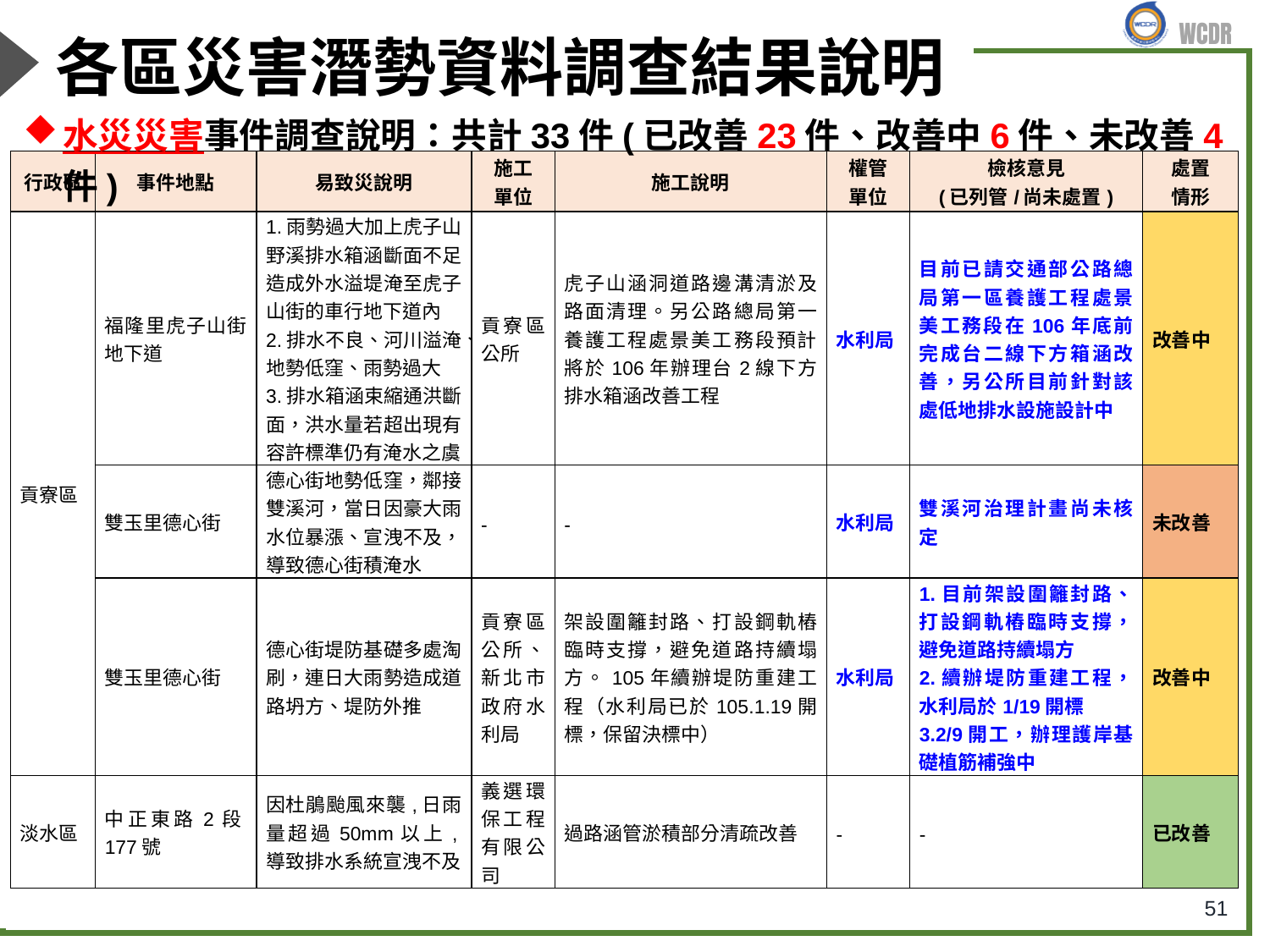

# 各區災害潛勢資料調查結果說明
水災災害事件調查說明：共計33件(已改善23件、改善中6件、未改善4件)
| 行政區 | 事件地點 | 易致災說明 | 施工 單位 | 施工說明 | 權管 單位 | 檢核意見 (已列管/尚未處置) | 處置 情形 |
| --- | --- | --- | --- | --- | --- | --- | --- |
| 貢寮區 | 福隆里虎子山街地下道 | 1.雨勢過大加上虎子山野溪排水箱涵斷面不足造成外水溢堤淹至虎子山街的車行地下道內 2.排水不良、河川溢淹、地勢低窪、雨勢過大 3.排水箱涵束縮通洪斷面，洪水量若超出現有容許標準仍有淹水之虞 | 貢寮區公所 | 虎子山涵洞道路邊溝清淤及路面清理。另公路總局第一養護工程處景美工務段預計將於106年辦理台2線下方排水箱涵改善工程 | 水利局 | 目前已請交通部公路總局第一區養護工程處景美工務段在106年底前完成台二線下方箱涵改善，另公所目前針對該處低地排水設施設計中 | 改善中 |
|  | 雙玉里德心街 | 德心街地勢低窪，鄰接雙溪河，當日因豪大雨水位暴漲、宣洩不及，導致德心街積淹水 | - | - | 水利局 | 雙溪河治理計畫尚未核定 | 未改善 |
|  | 雙玉里德心街 | 德心街堤防基礎多處淘刷，連日大雨勢造成道路坍方、堤防外推 | 貢寮區公所、新北市政府水利局 | 架設圍籬封路、打設鋼軌樁臨時支撐，避免道路持續塌方。105年續辦堤防重建工程（水利局已於105.1.19開標，保留決標中） | 水利局 | 1.目前架設圍籬封路、打設鋼軌樁臨時支撐，避免道路持續塌方 2.續辦堤防重建工程，水利局於1/19開標 3.2/9開工，辦理護岸基礎植筋補強中 | 改善中 |
| 淡水區 | 中正東路2段177號 | 因杜鵑颱風來襲,日雨量超過50mm以上,導致排水系統宣洩不及 | 義選環保工程有限公司 | 過路涵管淤積部分清疏改善 | - | - | 已改善 |
51